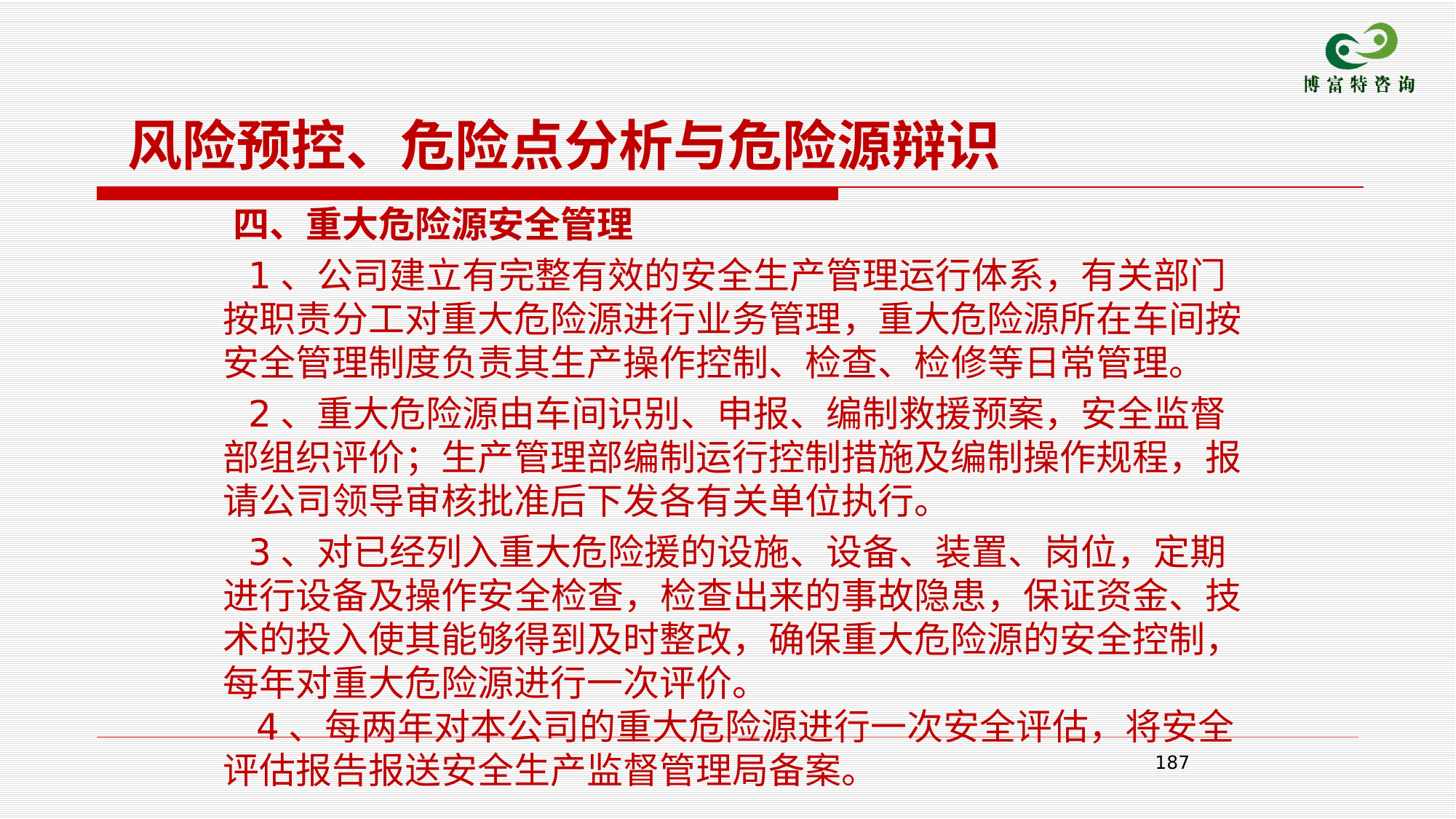

风险预控、危险点分析与危险源辩识
       四、重大危险源安全管理
       1、公司建立有完整有效的安全生产管理运行体系，有关部门按职责分工对重大危险源进行业务管理，重大危险源所在车间按安全管理制度负责其生产操作控制、检查、检修等日常管理。
       2、重大危险源由车间识别、申报、编制救援预案，安全监督部组织评价；生产管理部编制运行控制措施及编制操作规程，报请公司领导审核批准后下发各有关单位执行。
       3、对已经列入重大危险援的设施、设备、装置、岗位，定期进行设备及操作安全检查，检查出来的事故隐患，保证资金、技术的投入使其能够得到及时整改，确保重大危险源的安全控制，每年对重大危险源进行一次评价。
   4、每两年对本公司的重大危险源进行一次安全评估，将安全评估报告报送安全生产监督管理局备案。

187